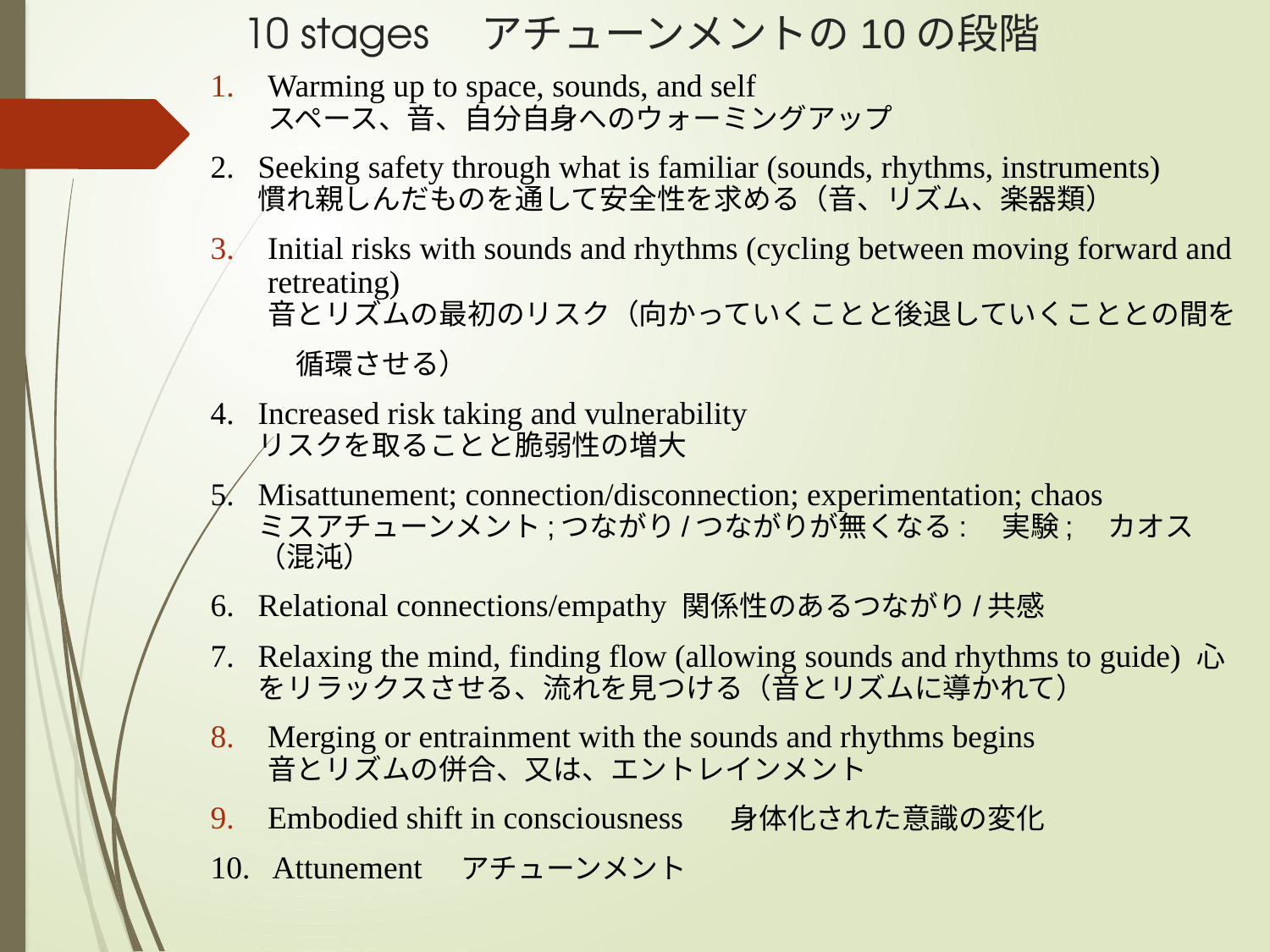

# 10 stages　アチューンメントの10の段階
Warming up to space, sounds, and self　
スペース、音、自分自身へのウォーミングアップ
2.	Seeking safety through what is familiar (sounds, rhythms, instruments)
慣れ親しんだものを通して安全性を求める（音、リズム、楽器類）
Initial risks with sounds and rhythms (cycling between moving forward and retreating)
音とリズムの最初のリスク（向かっていくことと後退していくこととの間を
　　　循環させる）
4.	Increased risk taking and vulnerability
リスクを取ることと脆弱性の増大
5.	Misattunement; connection/disconnection; experimentation; chaos
ミスアチューンメント;つながり/つながりが無くなる:　実験;　カオス（混沌）
6.	Relational connections/empathy 関係性のあるつながり/共感
7.	Relaxing the mind, finding flow (allowing sounds and rhythms to guide) 心をリラックスさせる、流れを見つける（音とリズムに導かれて）
Merging or entrainment with the sounds and rhythms begins
音とリズムの併合、又は、エントレインメント
Embodied shift in consciousness 　身体化された意識の変化
10.   Attunement　アチューンメント